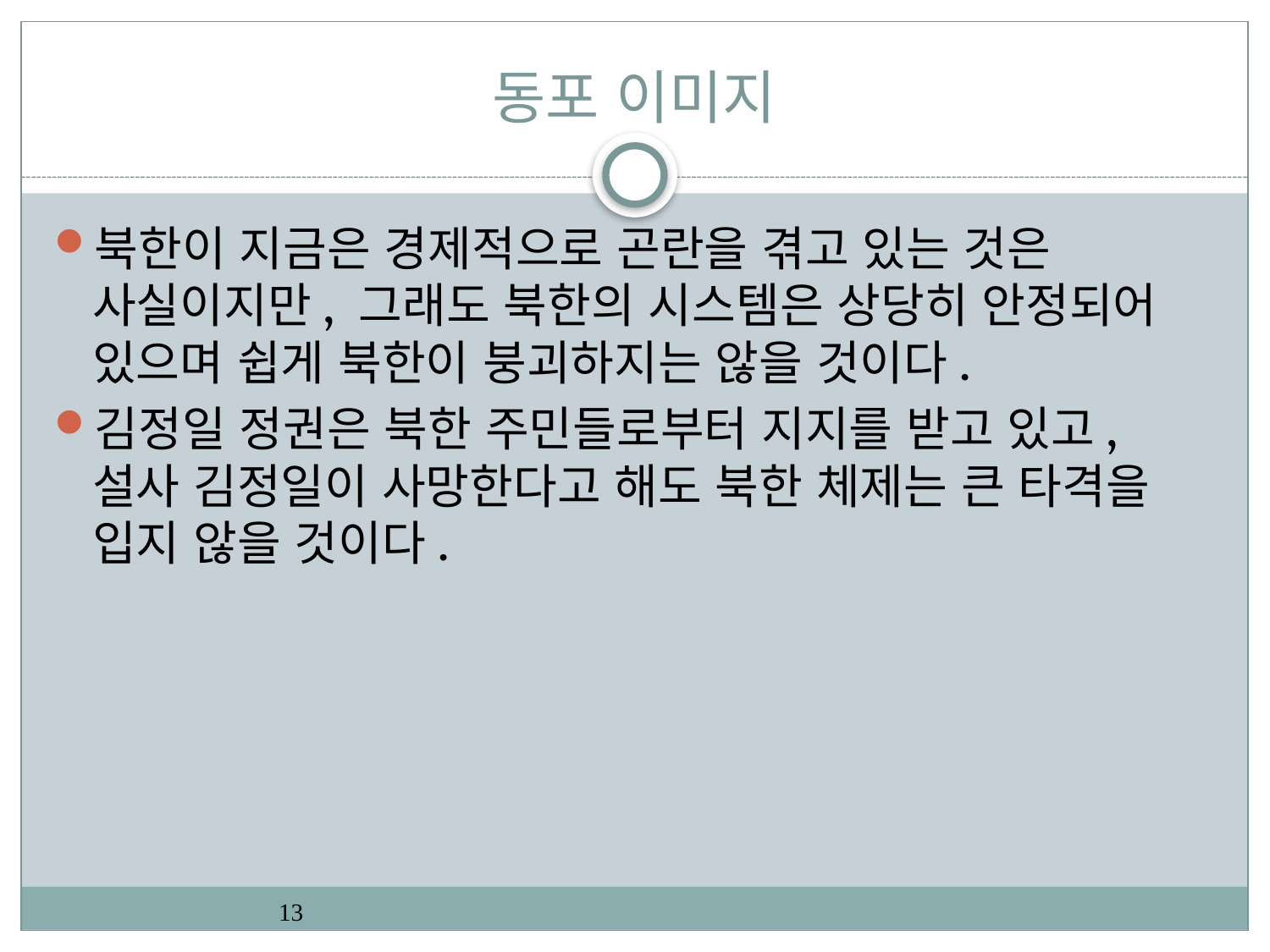

# 동포 이미지
북한이 지금은 경제적으로 곤란을 겪고 있는 것은 사실이지만, 그래도 북한의 시스템은 상당히 안정되어 있으며 쉽게 북한이 붕괴하지는 않을 것이다.
김정일 정권은 북한 주민들로부터 지지를 받고 있고, 설사 김정일이 사망한다고 해도 북한 체제는 큰 타격을 입지 않을 것이다.
13